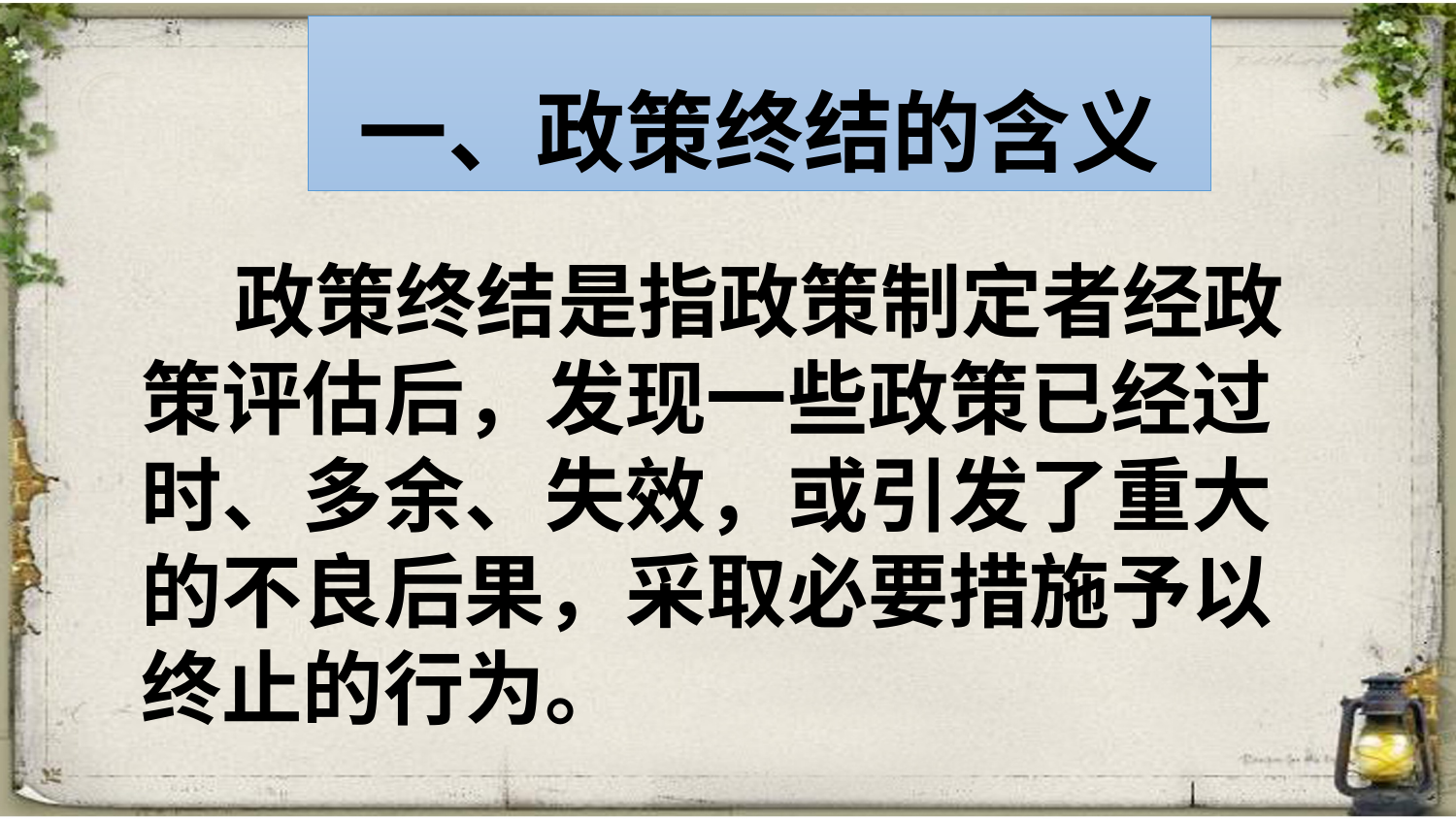

一、政策终结的含义
    政策终结是指政策制定者经政策评估后，发现一些政策已经过时、多余、失效，或引发了重大的不良后果，采取必要措施予以终止的行为。